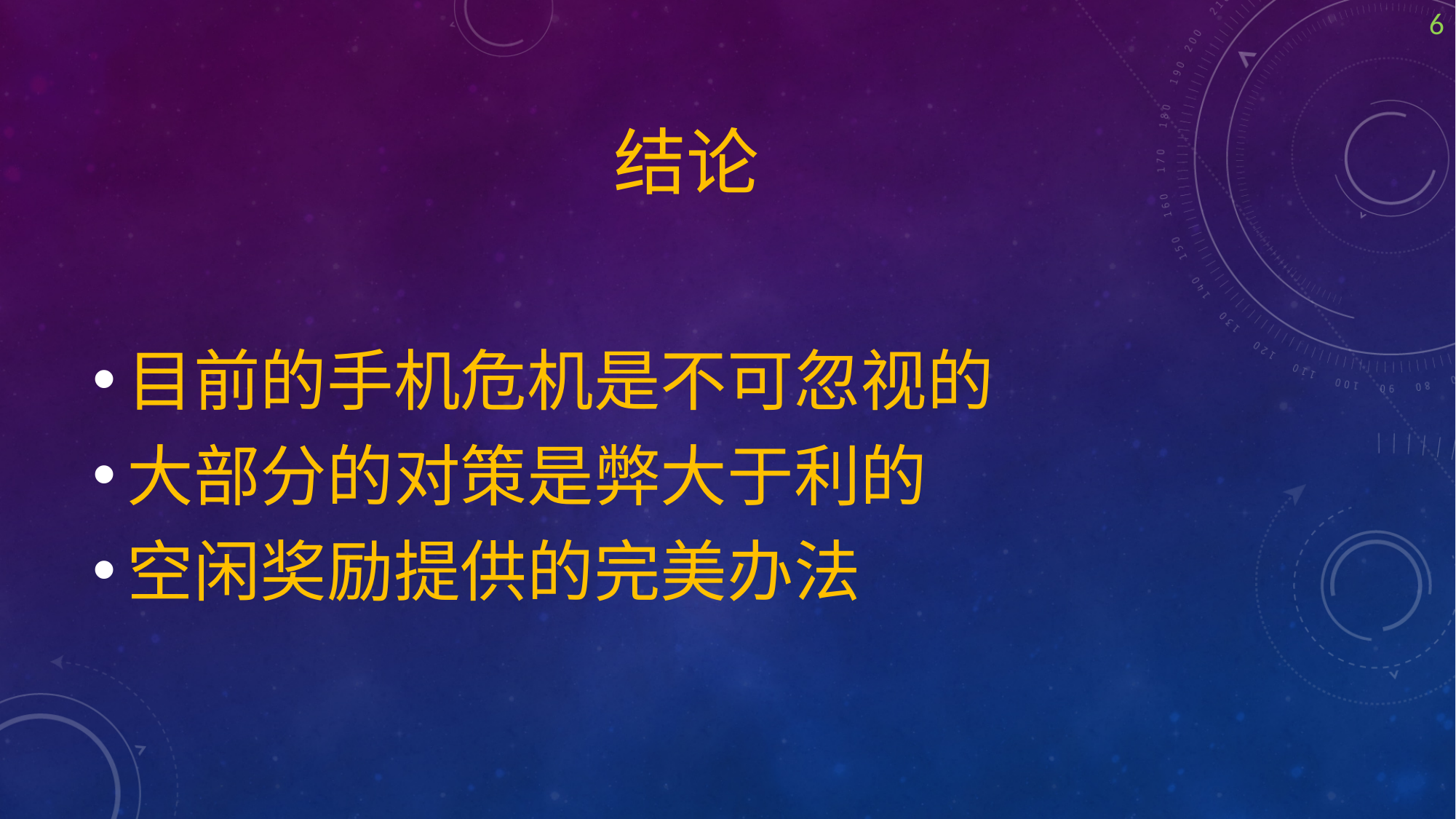

6
# 结论
目前的手机危机是不可忽视的
大部分的对策是弊大于利的
空闲奖励提供的完美办法